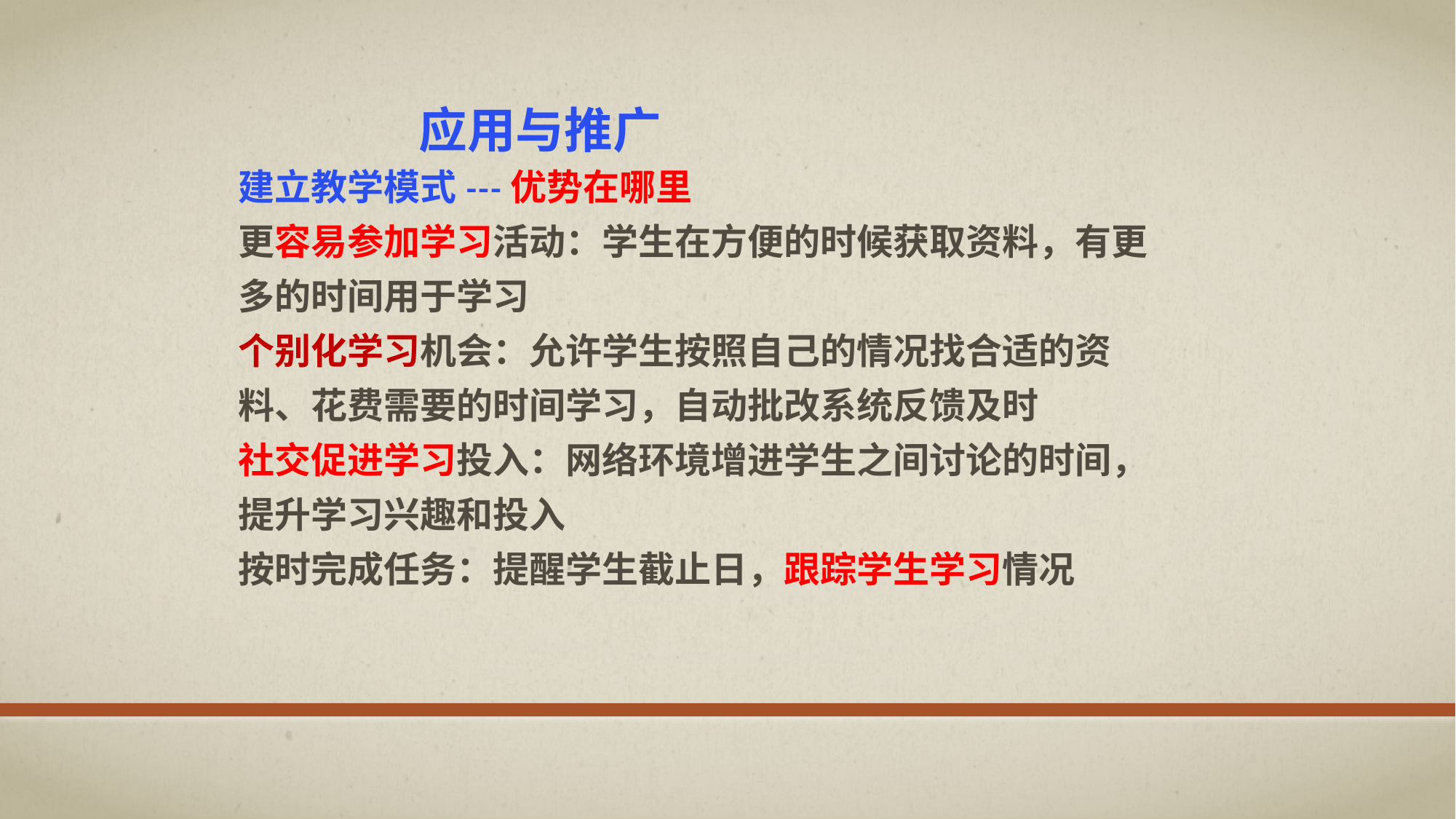

应用与推广
# 建立教学模式---优势在哪里 更容易参加学习活动：学生在方便的时候获取资料，有更多的时间用于学习 个别化学习机会：允许学生按照自己的情况找合适的资料、花费需要的时间学习，自动批改系统反馈及时 社交促进学习投入：网络环境增进学生之间讨论的时间，提升学习兴趣和投入 按时完成任务：提醒学生截止日，跟踪学生学习情况